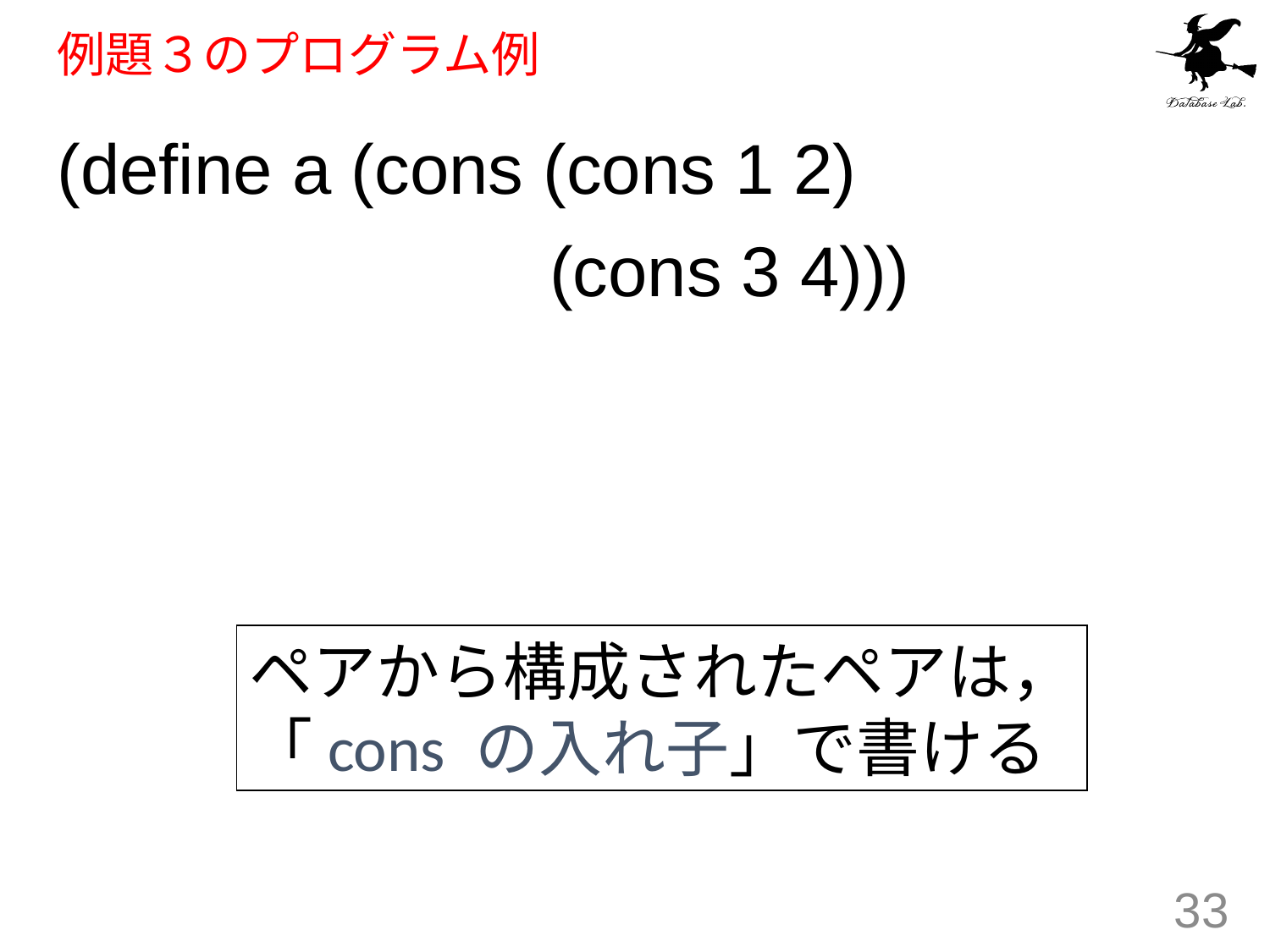

# 例題３のプログラム例
(define a (cons (cons 1 2)
                         (cons 3 4)))
ペアから構成されたペアは，
「cons の入れ子」で書ける
33